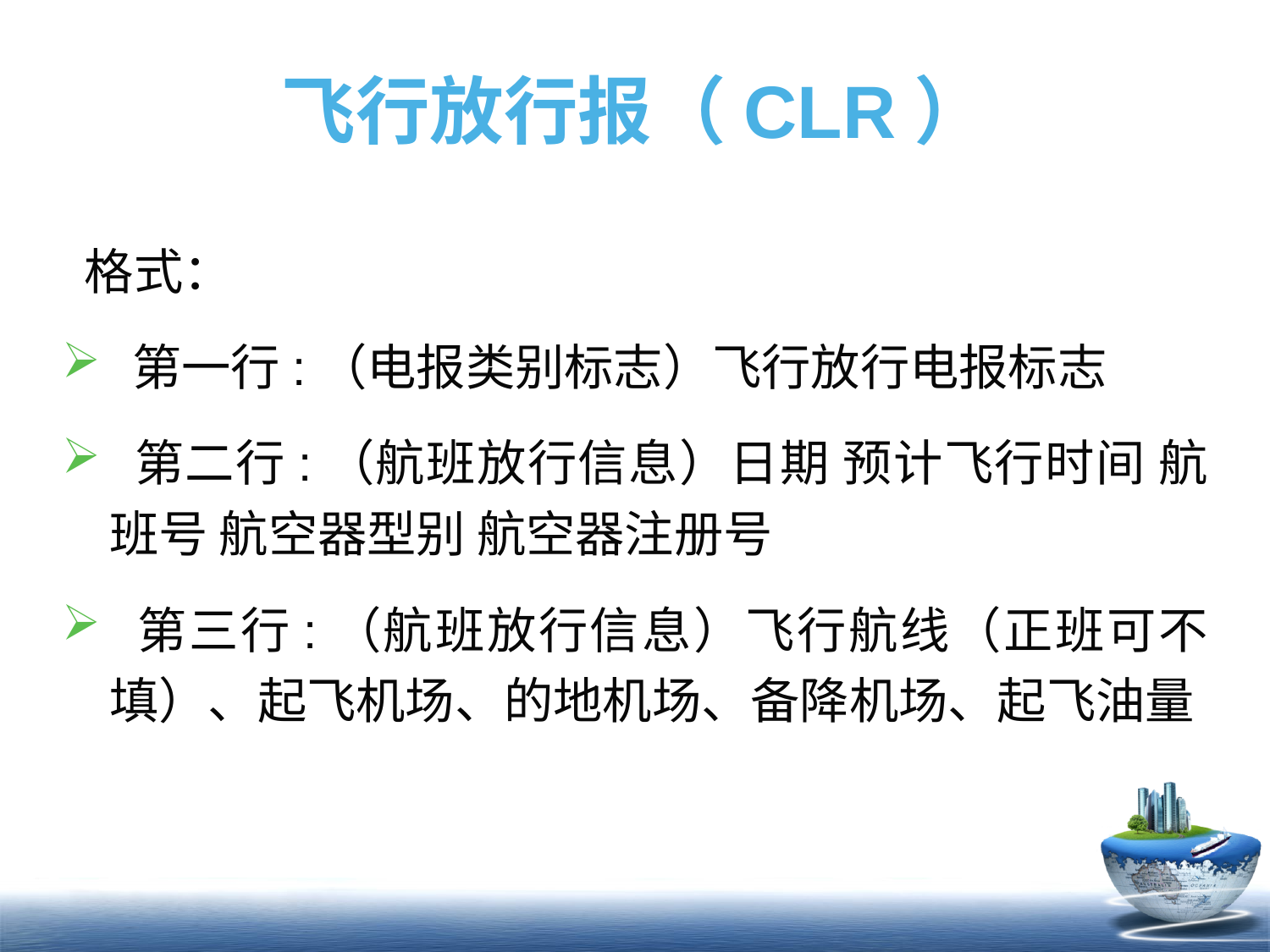

# 飞行放行报（CLR）
 格式：
 第一行:（电报类别标志）飞行放行电报标志
 第二行:（航班放行信息）日期 预计飞行时间 航班号 航空器型别 航空器注册号
 第三行:（航班放行信息）飞行航线（正班可不填）、起飞机场、的地机场、备降机场、起飞油量